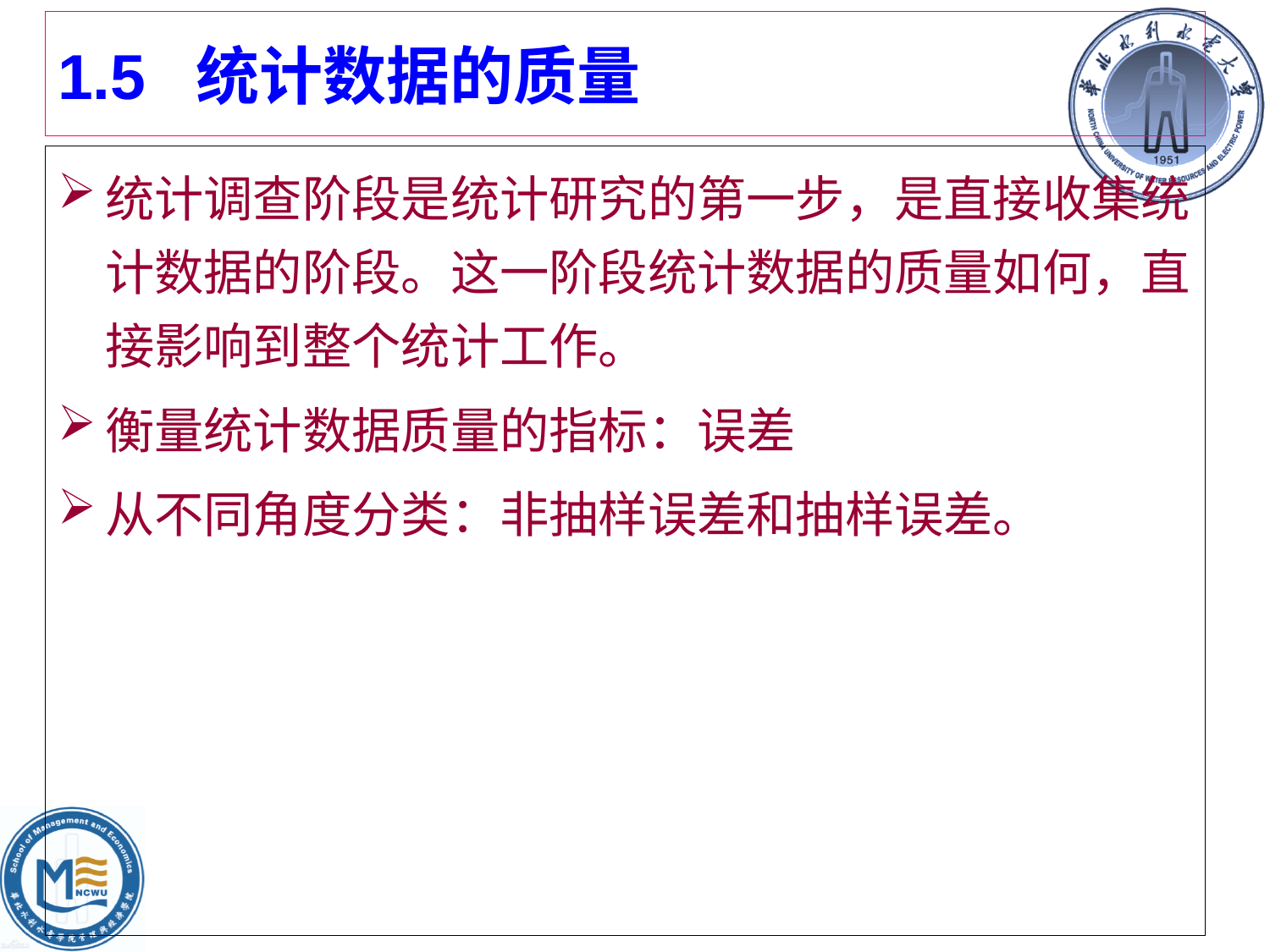

# 1.5  统计数据的质量
统计调查阶段是统计研究的第一步，是直接收集统计数据的阶段。这一阶段统计数据的质量如何，直接影响到整个统计工作。
衡量统计数据质量的指标：误差
从不同角度分类：非抽样误差和抽样误差。